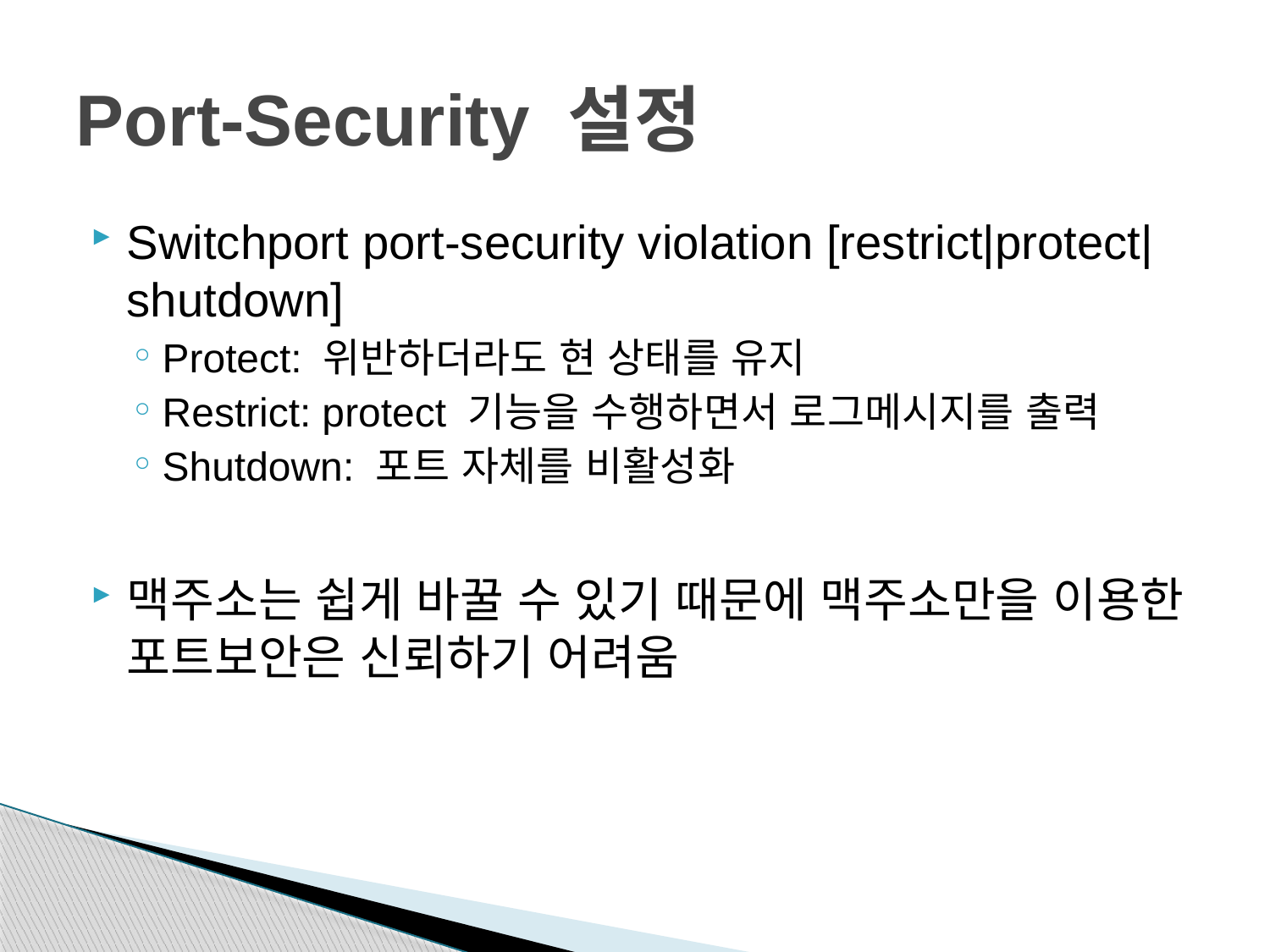

# Port-Security 설정
Switchport port-security violation [restrict|protect|shutdown]
Protect: 위반하더라도 현 상태를 유지
Restrict: protect 기능을 수행하면서 로그메시지를 출력
Shutdown: 포트 자체를 비활성화

맥주소는 쉽게 바꿀 수 있기 때문에 맥주소만을 이용한 포트보안은 신뢰하기 어려움